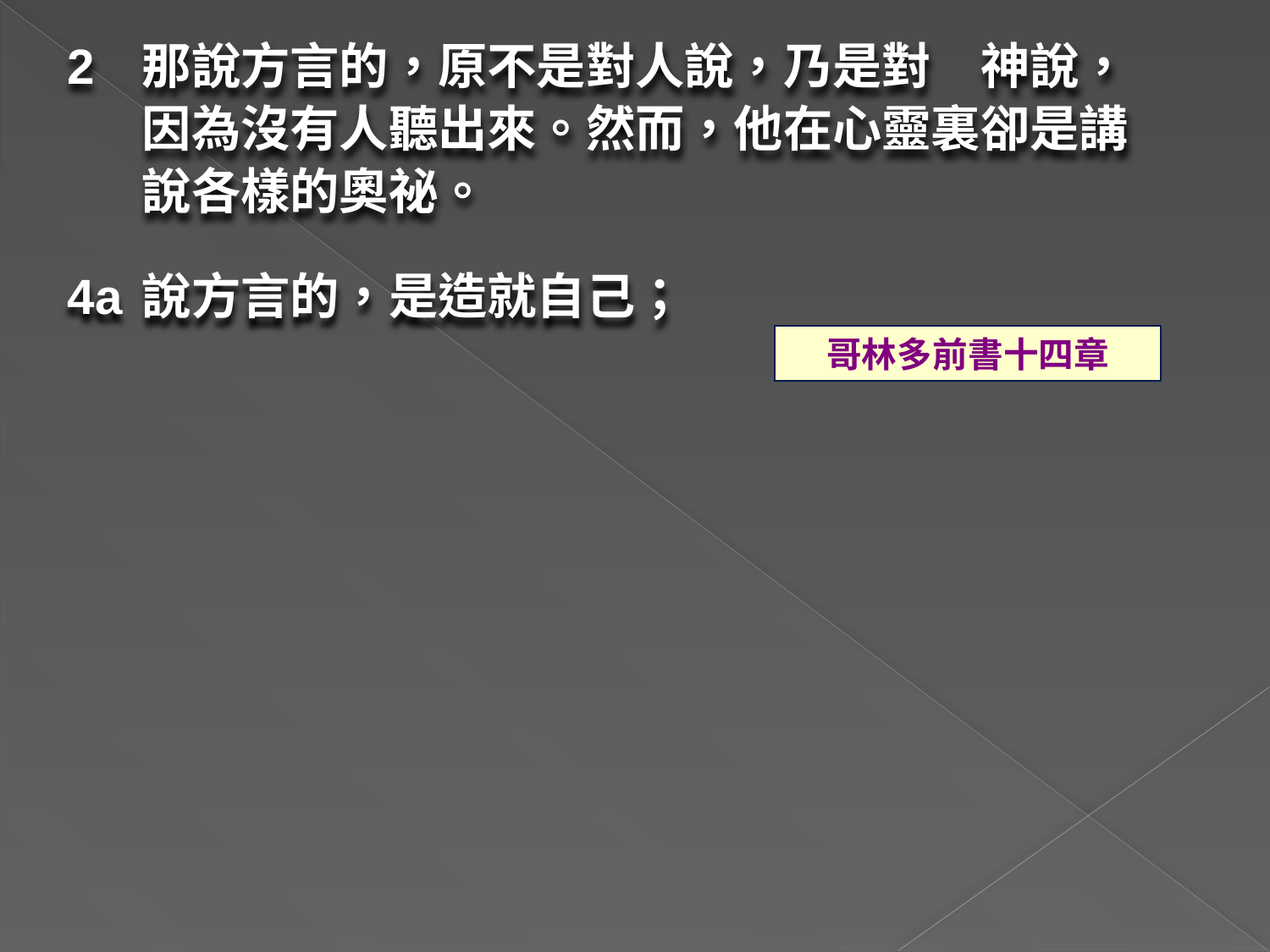

2	那說方言的，原不是對人說，乃是對　神說，因為沒有人聽出來。然而，他在心靈裏卻是講說各樣的奧祕。
4a	說方言的，是造就自己；
哥林多前書十四章